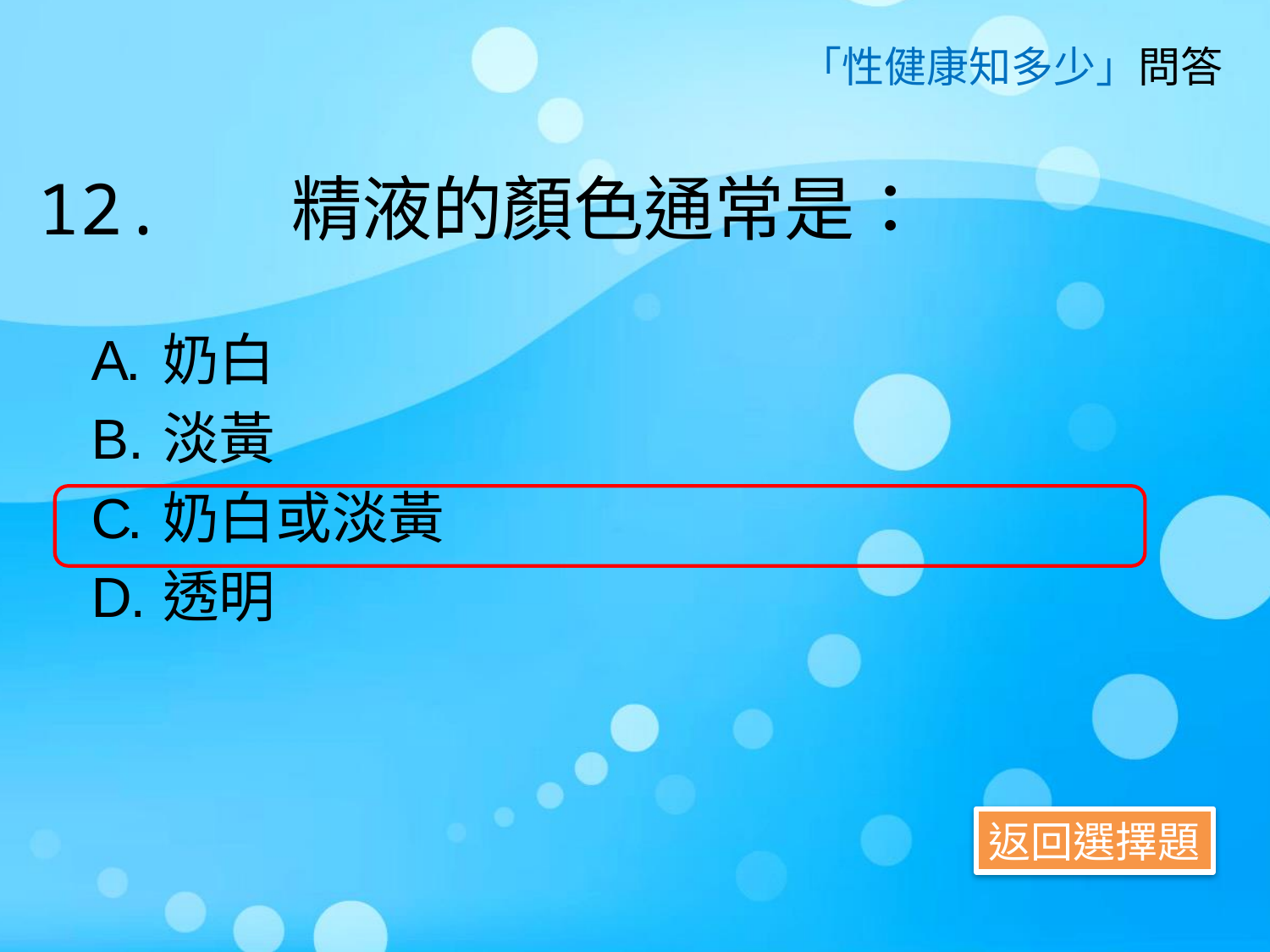

「性健康知多少」問答
# 12.	精液的顏色通常是：
奶白
淡黃
奶白或淡黃
透明

返回選擇題